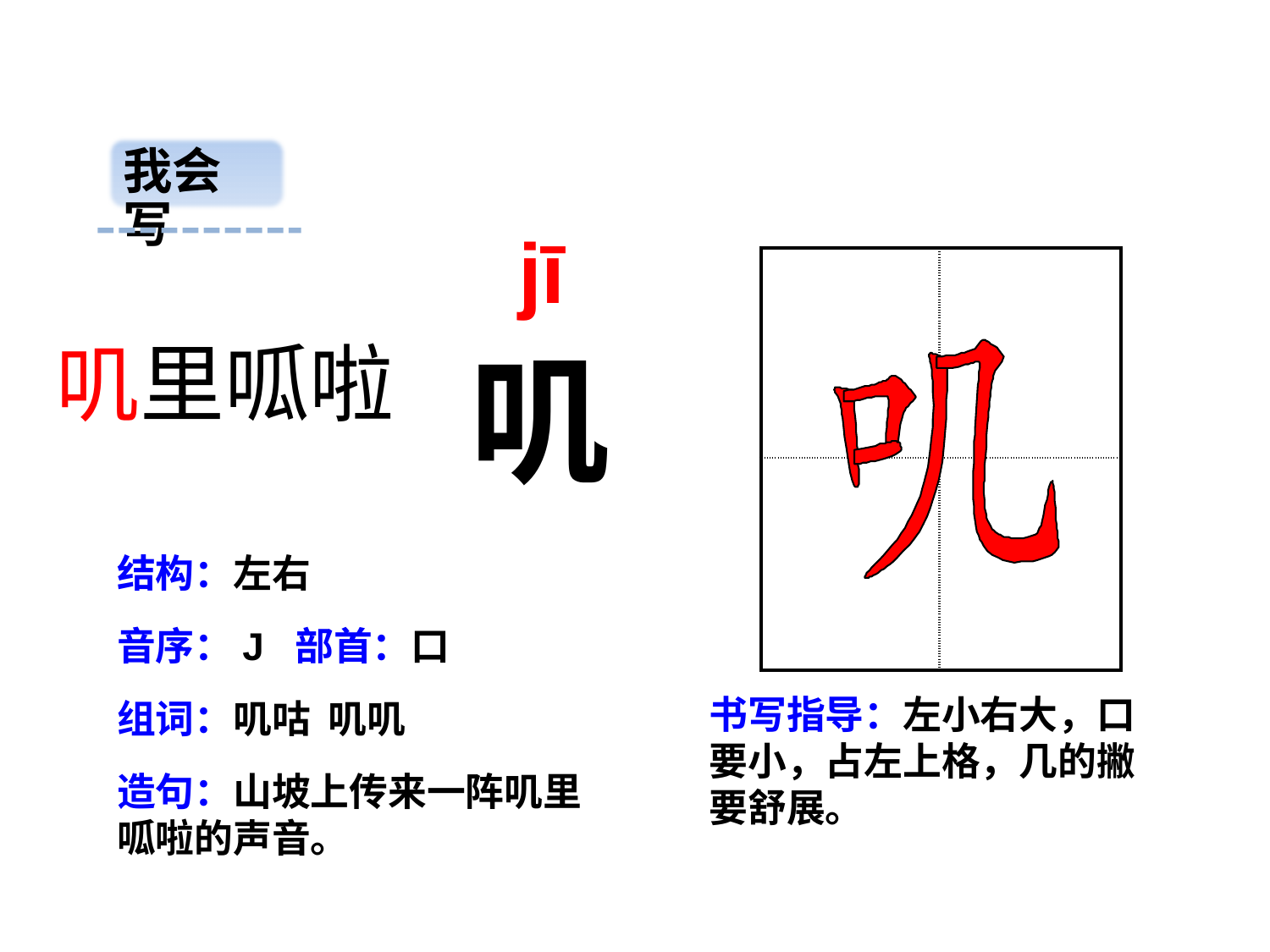

我会写

 jī
|  |  |
| --- | --- |
|  |  |
叽里呱啦
叽

结构：左右
音序：J  部首：口
书写指导：左小右大，口要小，占左上格，几的撇要舒展。
组词：叽咕  叽叽
造句：山坡上传来一阵叽里呱啦的声音。